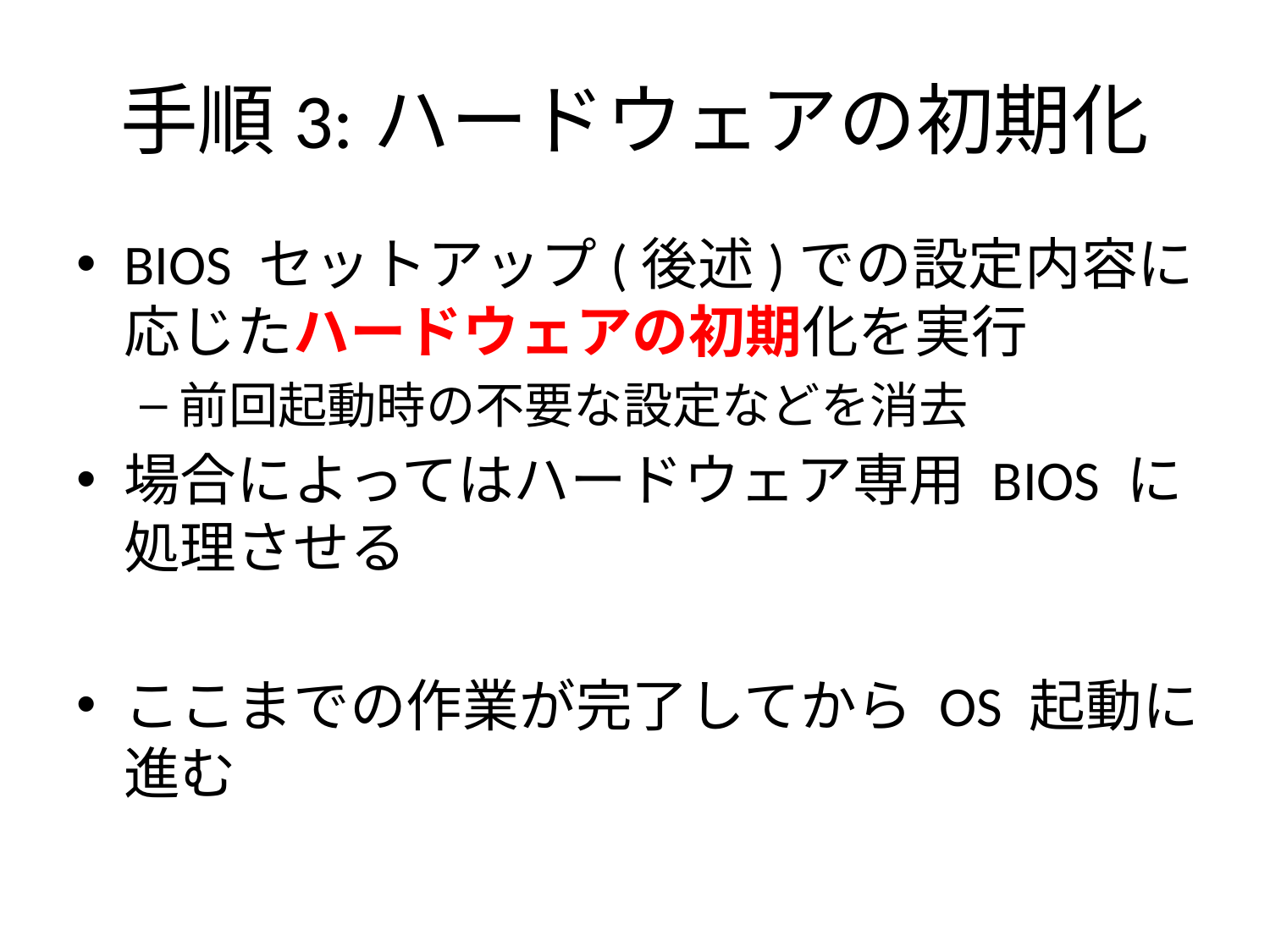

# 手順3:ハードウェアの初期化
BIOS セットアップ(後述)での設定内容に応じたハードウェアの初期化を実行
前回起動時の不要な設定などを消去
場合によってはハードウェア専用 BIOS に処理させる

ここまでの作業が完了してから OS 起動に進む